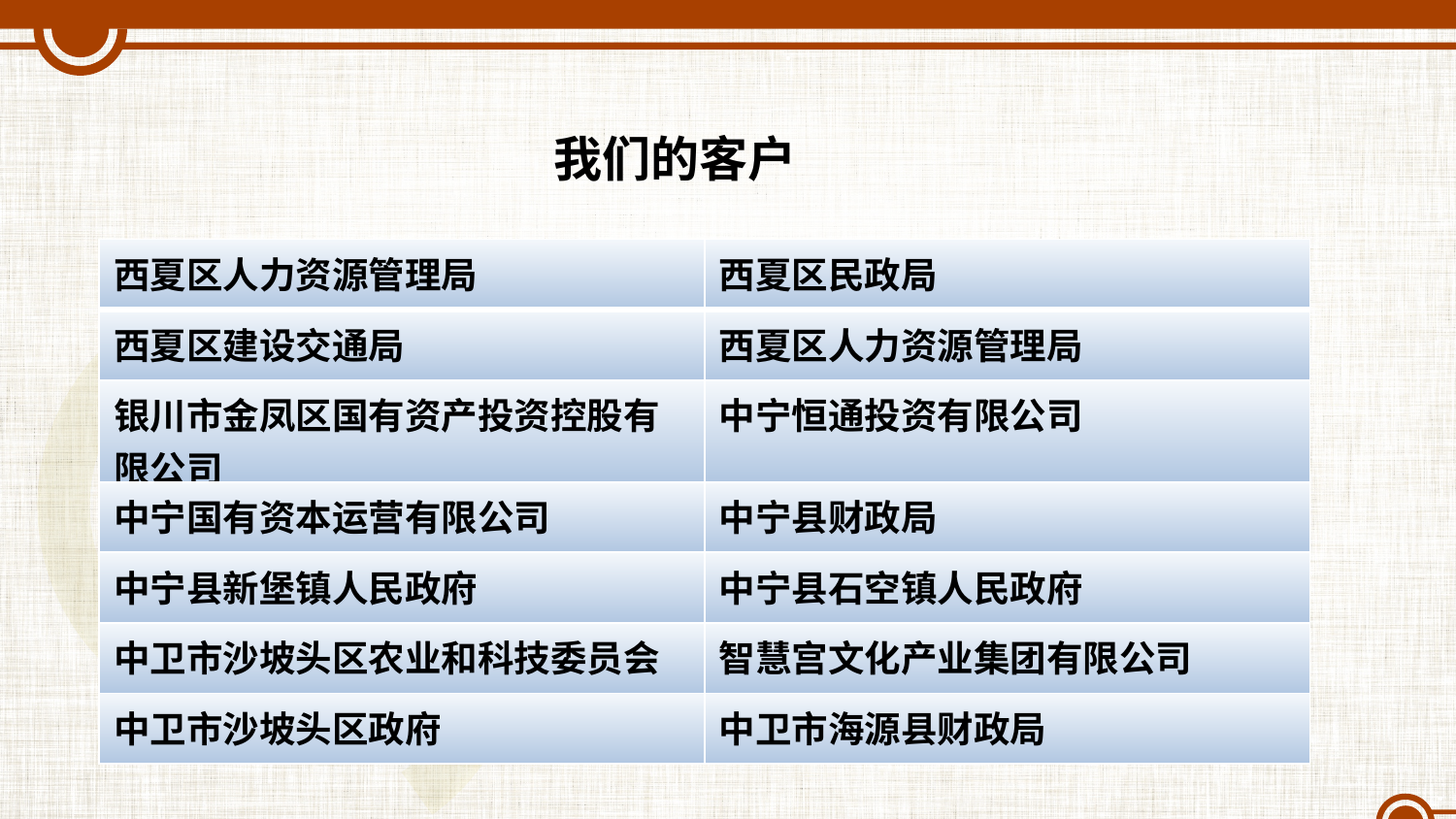

我们的客户
| 西夏区人力资源管理局 | 西夏区民政局 |
| --- | --- |
| 西夏区建设交通局 | 西夏区人力资源管理局 |
| 银川市金凤区国有资产投资控股有限公司 | 中宁恒通投资有限公司 |
| 中宁国有资本运营有限公司 | 中宁县财政局 |
| 中宁县新堡镇人民政府 | 中宁县石空镇人民政府 |
| 中卫市沙坡头区农业和科技委员会 | 智慧宫文化产业集团有限公司 |
| 中卫市沙坡头区政府 | 中卫市海源县财政局 |